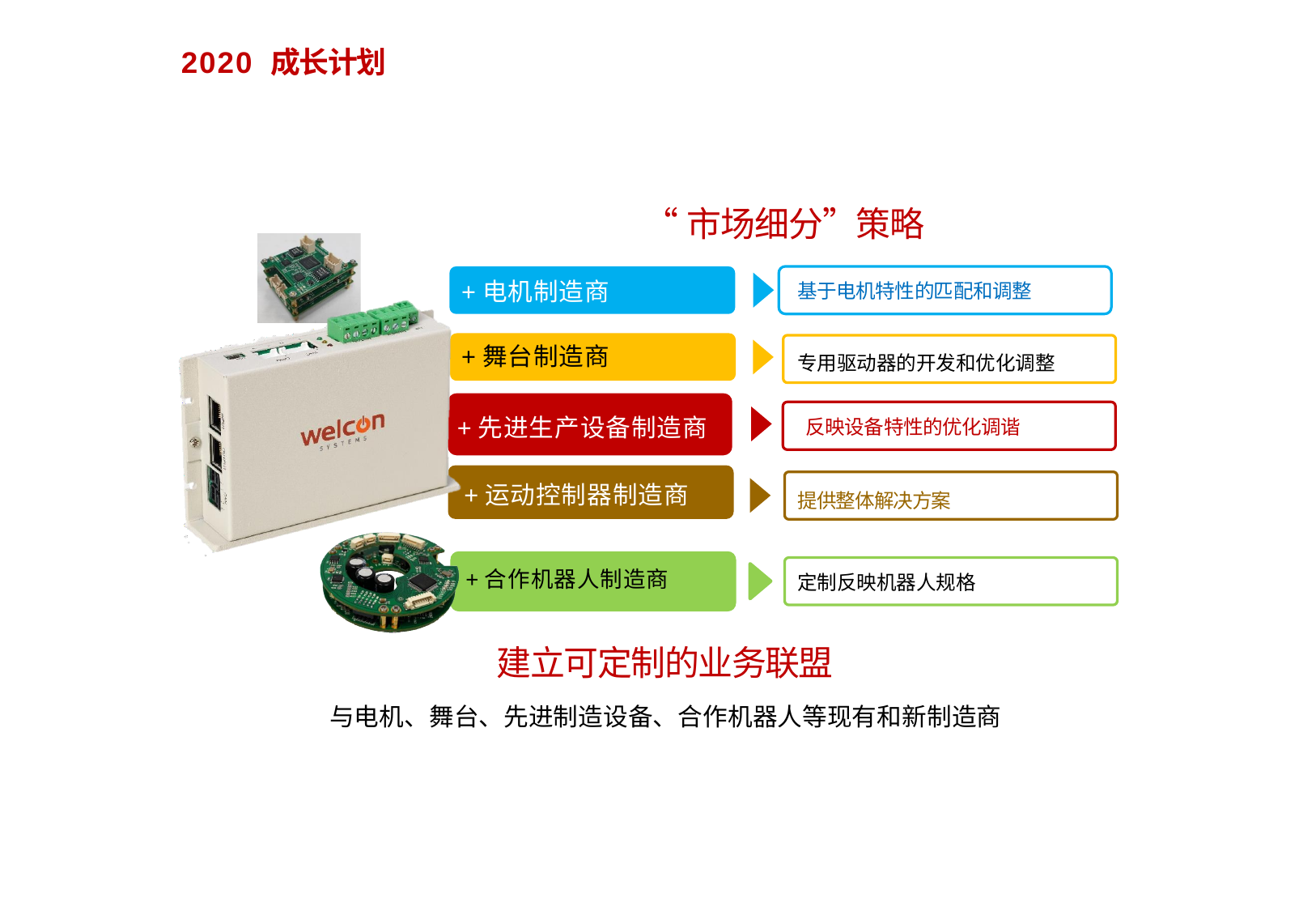

# 2020 成长计划
“市场细分”策略

+电机制造商

基于电机特性的匹配和调整

+舞台制造商

专用驱动器的开发和优化调整

+先进生产设备制造商
反映设备特性的优化调谐

+运动控制器制造商

提供整体解决方案

+合作机器人制造商
定制反映机器人规格
建立可定制的业务联盟
与电机、舞台、先进制造设备、合作机器人等现有和新制造商